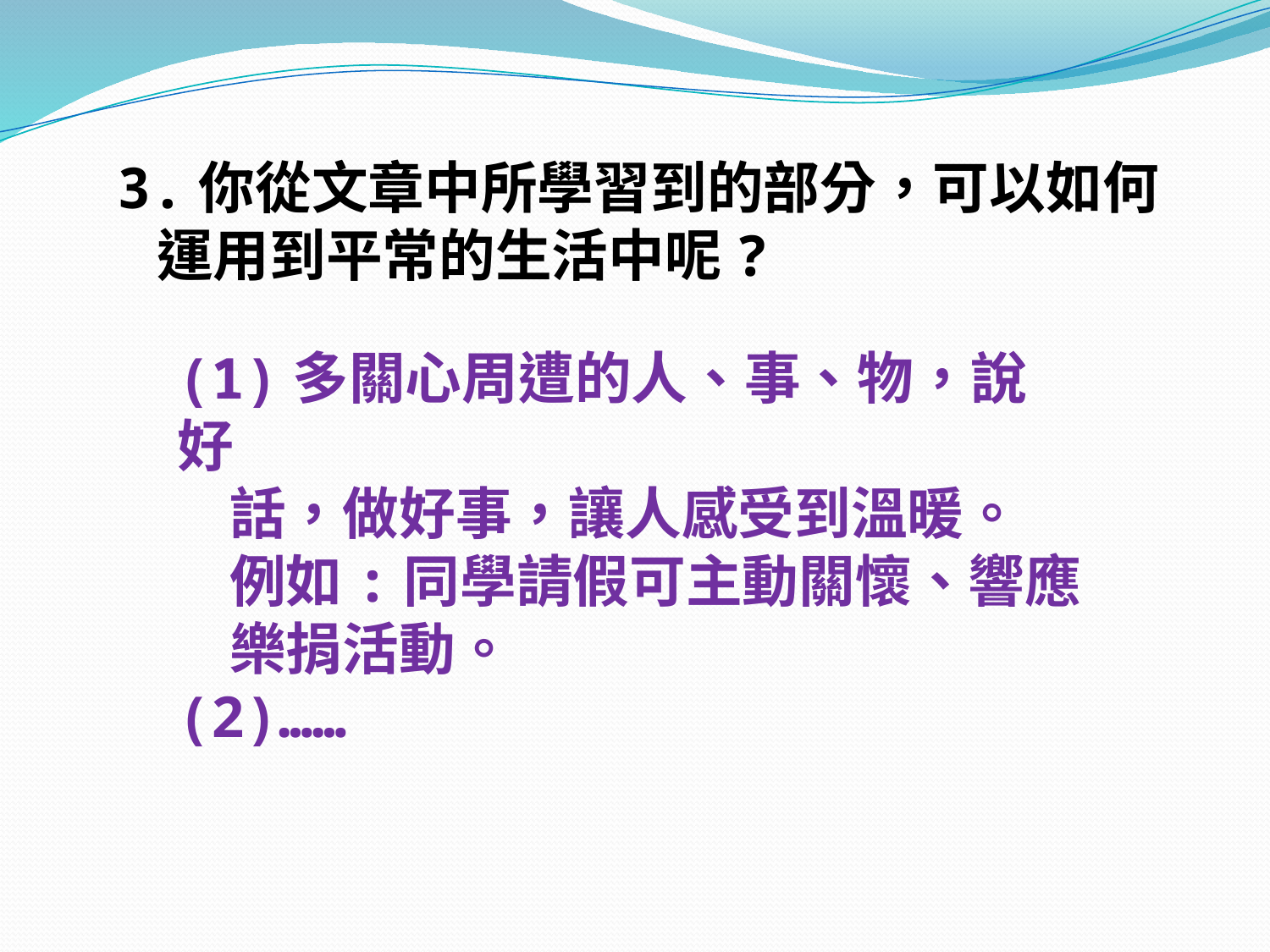

3.你從文章中所學習到的部分，可以如何
  運用到平常的生活中呢?
(1)多關心周遭的人、事、物，說好
   話，做好事，讓人感受到溫暖。
   例如:同學請假可主動關懷、響應
   樂捐活動。
(2)……